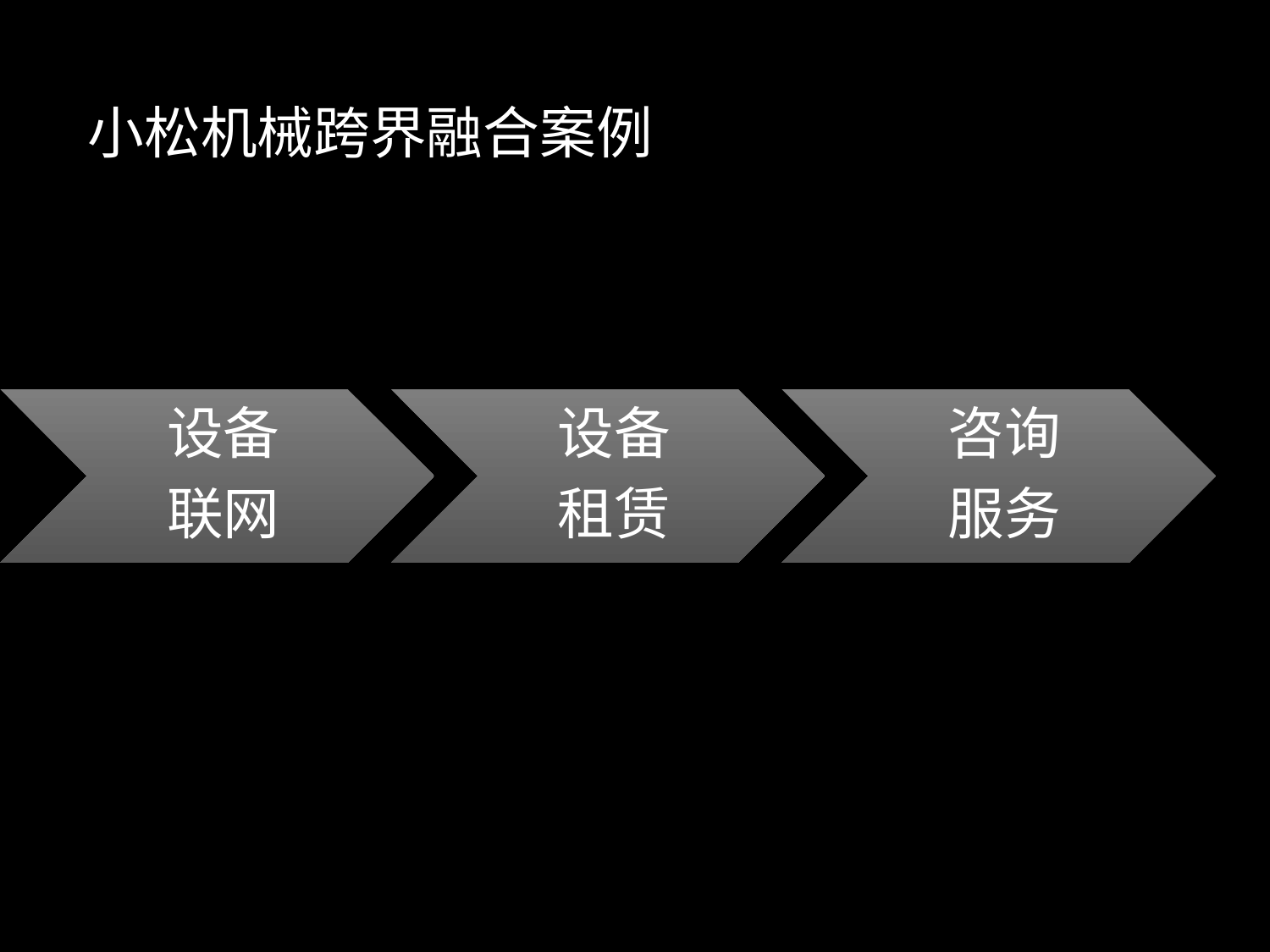

# 小松机械跨界融合案例
设备
联网
设备
租赁
咨询
服务